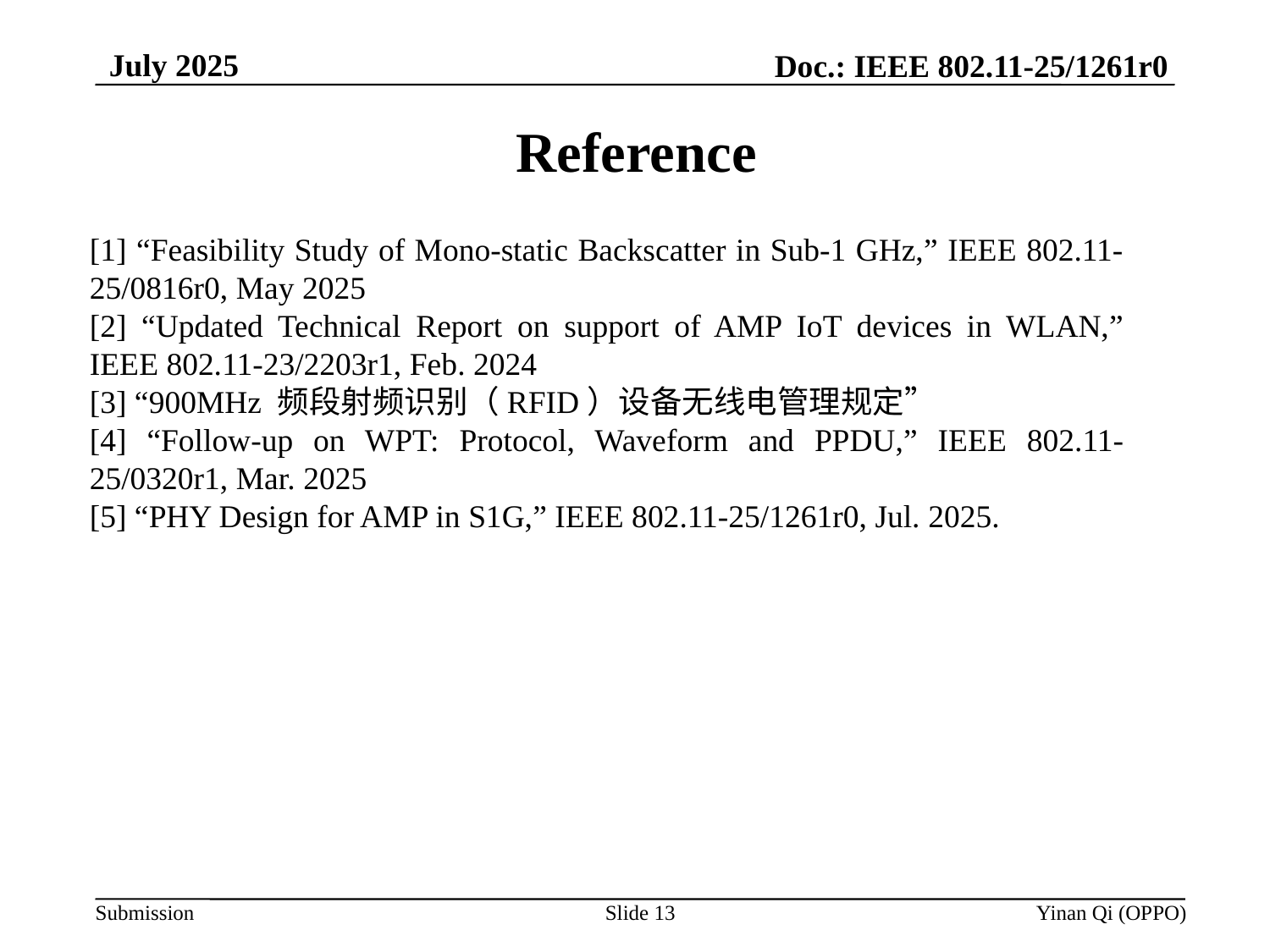

July 2025
Doc.: IEEE 802.11-25/1261r0
# Reference
[1] “Feasibility Study of Mono-static Backscatter in Sub-1 GHz,” IEEE 802.11-25/0816r0, May 2025
[2] “Updated Technical Report on support of AMP IoT devices in WLAN,” IEEE 802.11-23/2203r1, Feb. 2024
[3] “900MHz 频段射频识别（RFID）设备无线电管理规定”
[4] “Follow-up on WPT: Protocol, Waveform and PPDU,” IEEE 802.11-25/0320r1, Mar. 2025
[5] “PHY Design for AMP in S1G,” IEEE 802.11-25/1261r0, Jul. 2025.

Slide 13
Yinan Qi (OPPO)